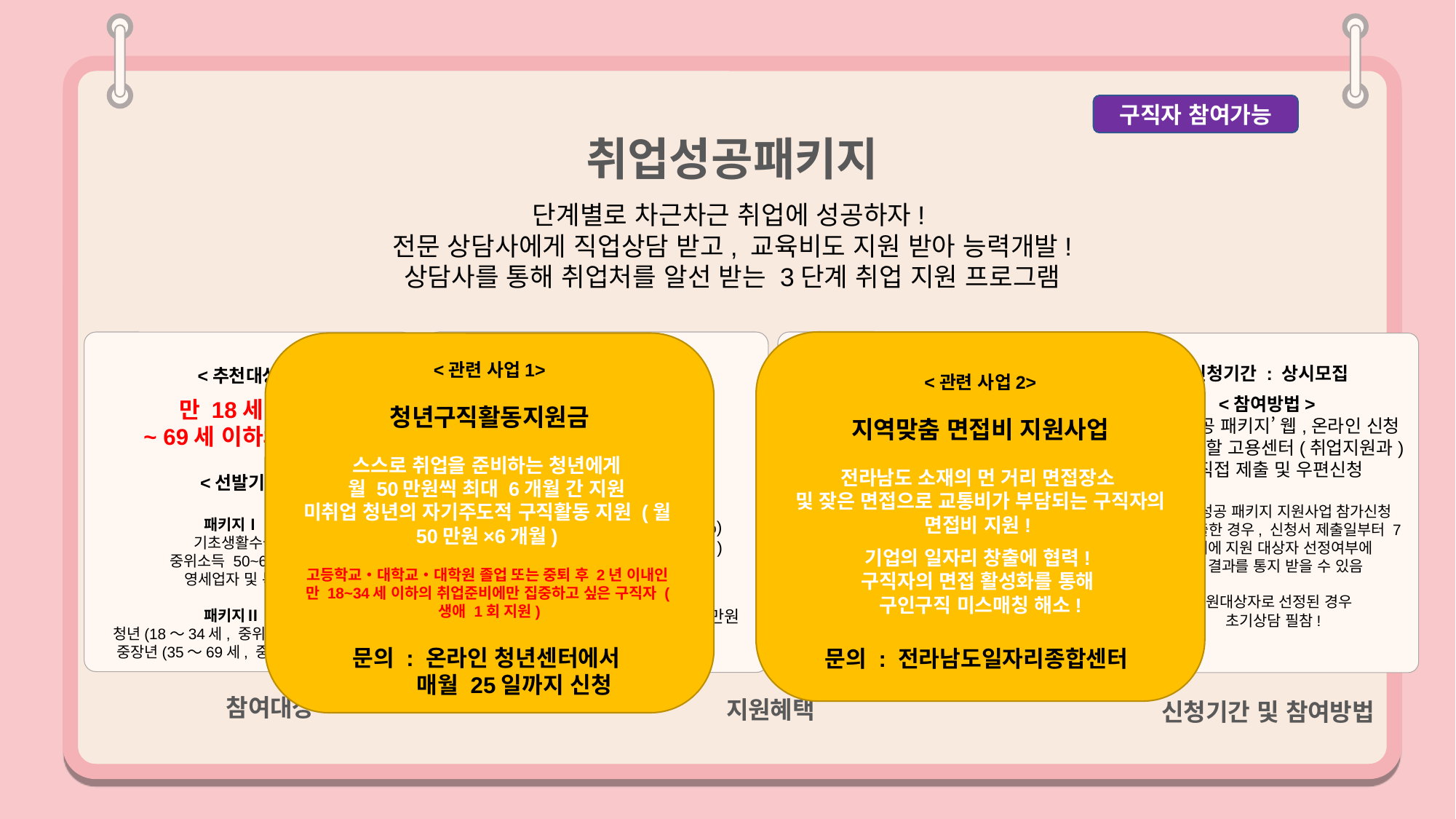

취업성공패키지

단계별로 차근차근 취업에 성공하자!
전문 상담사에게 직업상담 받고, 교육비도 지원 받아 능력개발!
상담사를 통해 취업처를 알선 받는 3단계 취업 지원 프로그램

구직자 참여가능

<추천대상>

만 18세 이상
~ 69세 이하의 구직자

<선발기준>

패키지Ⅰ 유형
기초생활수급자,
        중위소득 50~60% 저소득층,
        영세업자 및 특정 취약계층

패키지Ⅱ 유형
청년(18～34세, 중위소득 120% 이상)
 중장년(35～69세, 중위소득 50~100%)

<패키지Ⅱ 유형>

(1단계) 상담 및 진단
-기간 : 1주 ~ 1개월
-수당 : 최대 20만원

(2단계) 직업능력향상
-기간 : 최장 8개월
-훈련비 : 300만원
(국민내일배움카드*, 자부담 15~50%)
-참여수당: 최대 40만원(6개월)

신청기간 : 상시모집

<참여방법>
‘취업성공 패키지’ 웹,온라인 신청
거주지 관할 고용센터(취업지원과)에 직접 제출 및 우편신청

*『취업성공 패키지 지원사업 참가신청서』를 제출한 경우, 신청서 제출일부터 7일 이내에 지원 대상자 선정여부에
대한 결과를 통지 받을 수 있음

*지원대상자로 선정된 경우
 초기상담 필참!

참여대상
지원혜택
신청기간 및 참여방법

<관련 사업2>

지역맞춤 면접비 지원사업

전라남도 소재의 먼 거리 면접장소
및 잦은 면접으로 교통비가 부담되는 구직자의 면접비 지원!

기업의 일자리 창출에 협력!
구직자의 면접 활성화를 통해
구인구직 미스매칭 해소!

문의 : 전라남도일자리종합센터

< 패키지Ⅰ 유형 >

(1단계) 상담 및 진단
-기간 : 3주 ~ 1개월
-수당 : 최대 25만원

(2단계) 직업능력향상
-기간 : 최장 8개월
-훈련비 : 500만원
(내일배움카드, 자부담 최대 20%)
-참여수당 : 최대 40만원(6개월)

(3단계) 취업알선
-기간 : 최대 3개월간 취업 알선
-취(창)업성공축하금 : 최대 150만원 지급

<관련 사업1>

청년구직활동지원금

스스로 취업을 준비하는 청년에게
월 50만원씩 최대 6개월 간 지원
미취업 청년의 자기주도적 구직활동 지원 (월50만원×6개월)

고등학교‧대학교‧대학원 졸업 또는 중퇴 후 2년 이내인
만 18~34세 이하의 취업준비에만 집중하고 싶은 구직자 (생애 1회 지원)

문의 : 온라인 청년센터에서
       매월 25일까지 신청